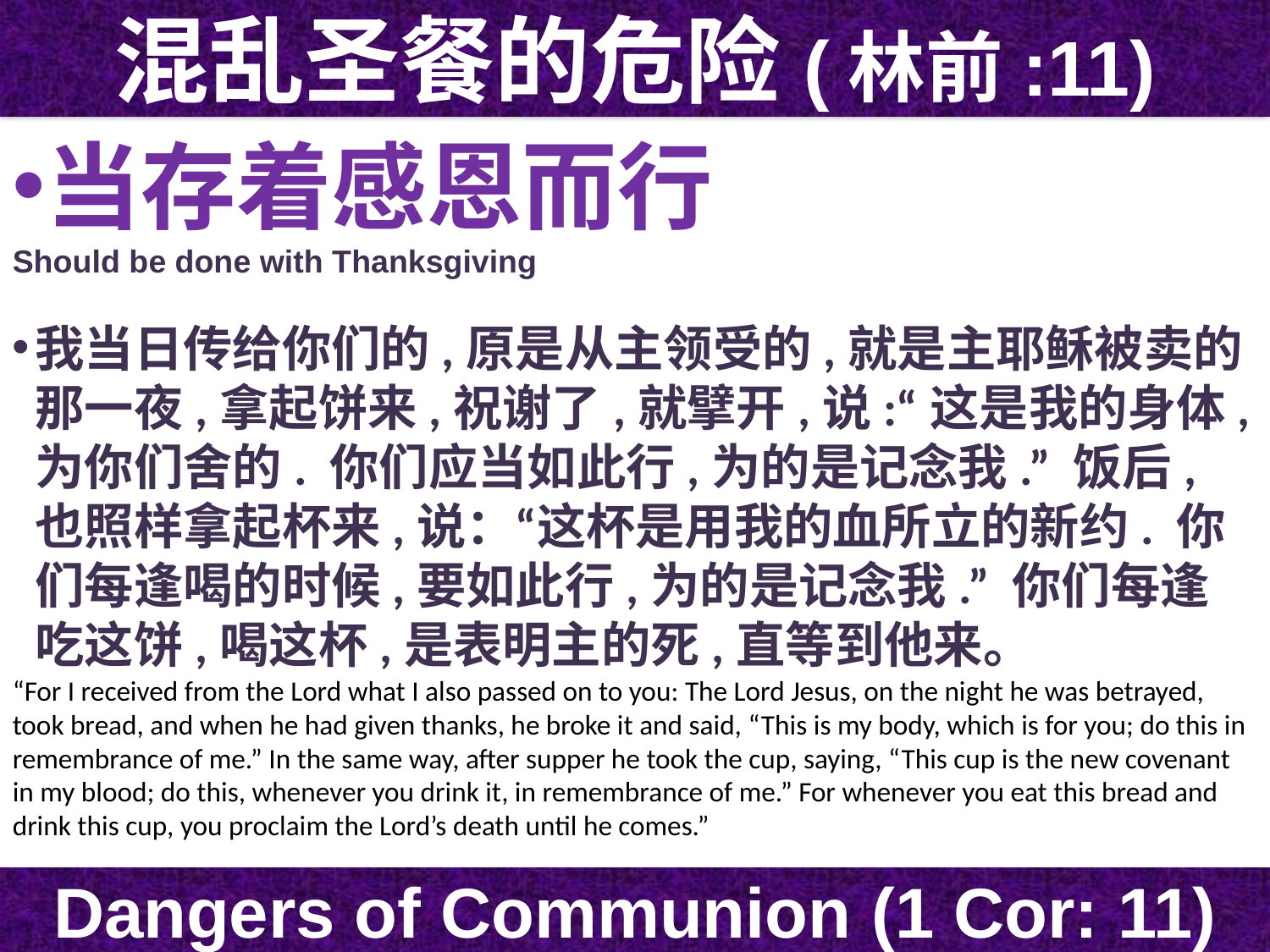

混乱圣餐的危险(林前:11)
当存着感恩而行
Should be done with Thanksgiving

我当日传给你们的,原是从主领受的,就是主耶稣被卖的那一夜,拿起饼来,祝谢了,就擘开,说:“这是我的身体,为你们舍的. 你们应当如此行,为的是记念我.” 饭后,也照样拿起杯来,说：“这杯是用我的血所立的新约. 你们每逢喝的时候,要如此行,为的是记念我.” 你们每逢吃这饼,喝这杯,是表明主的死,直等到他来。
“For I received from the Lord what I also passed on to you: The Lord Jesus, on the night he was betrayed, took bread, and when he had given thanks, he broke it and said, “This is my body, which is for you; do this in remembrance of me.” In the same way, after supper he took the cup, saying, “This cup is the new covenant in my blood; do this, whenever you drink it, in remembrance of me.” For whenever you eat this bread and drink this cup, you proclaim the Lord’s death until he comes.”
Dangers of Communion (1 Cor: 11)